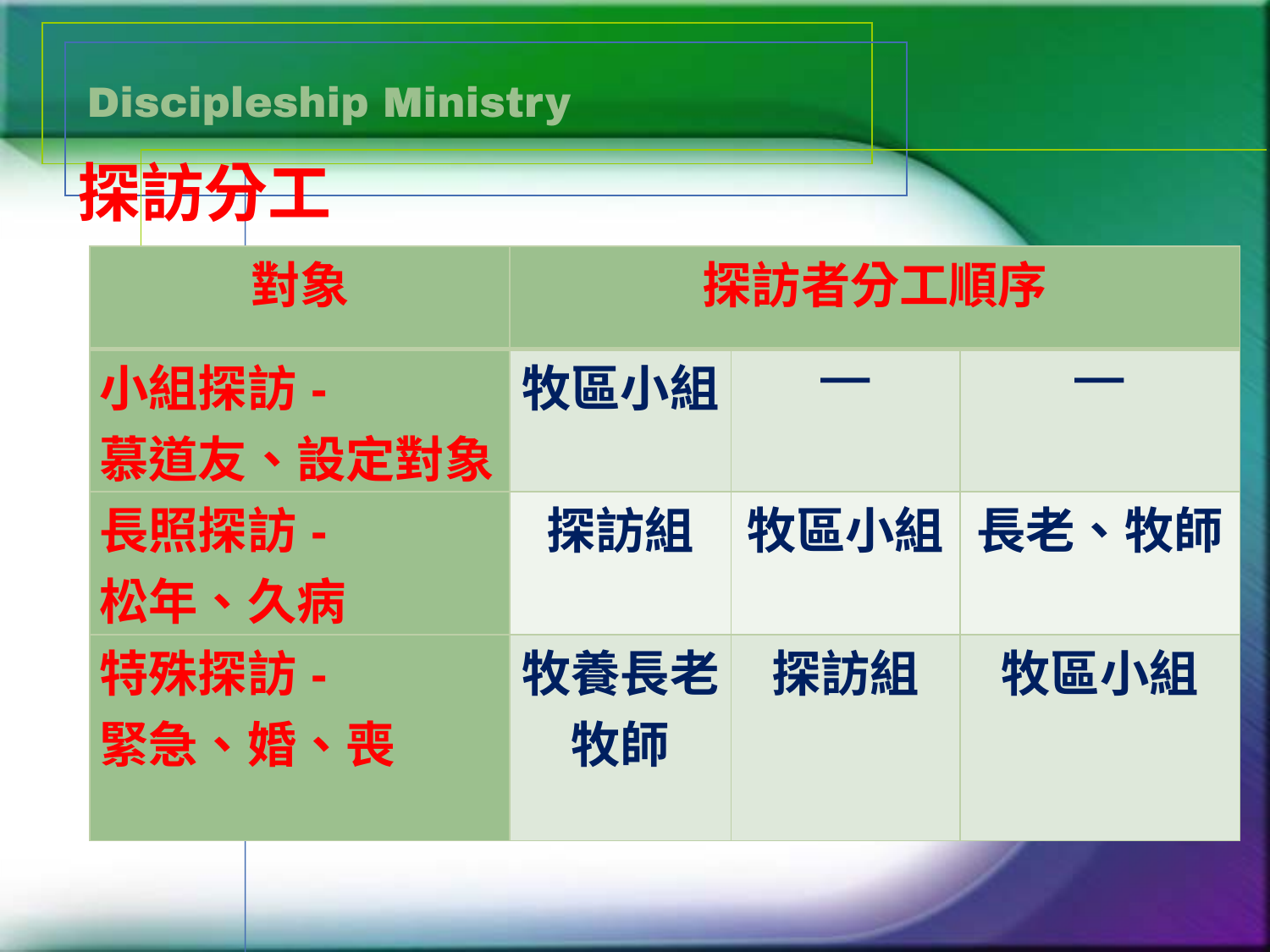

# Discipleship Ministry
探訪分工
| 對象 | 探訪者分工順序 |  |  |
| --- | --- | --- | --- |
| 小組探訪- 慕道友、設定對象 | 牧區小組 | — | — |
| 長照探訪- 松年、久病 | 探訪組 | 牧區小組 | 長老、牧師 |
| 特殊探訪- 緊急、婚、喪 | 牧養長老 牧師 | 探訪組 | 牧區小組 |